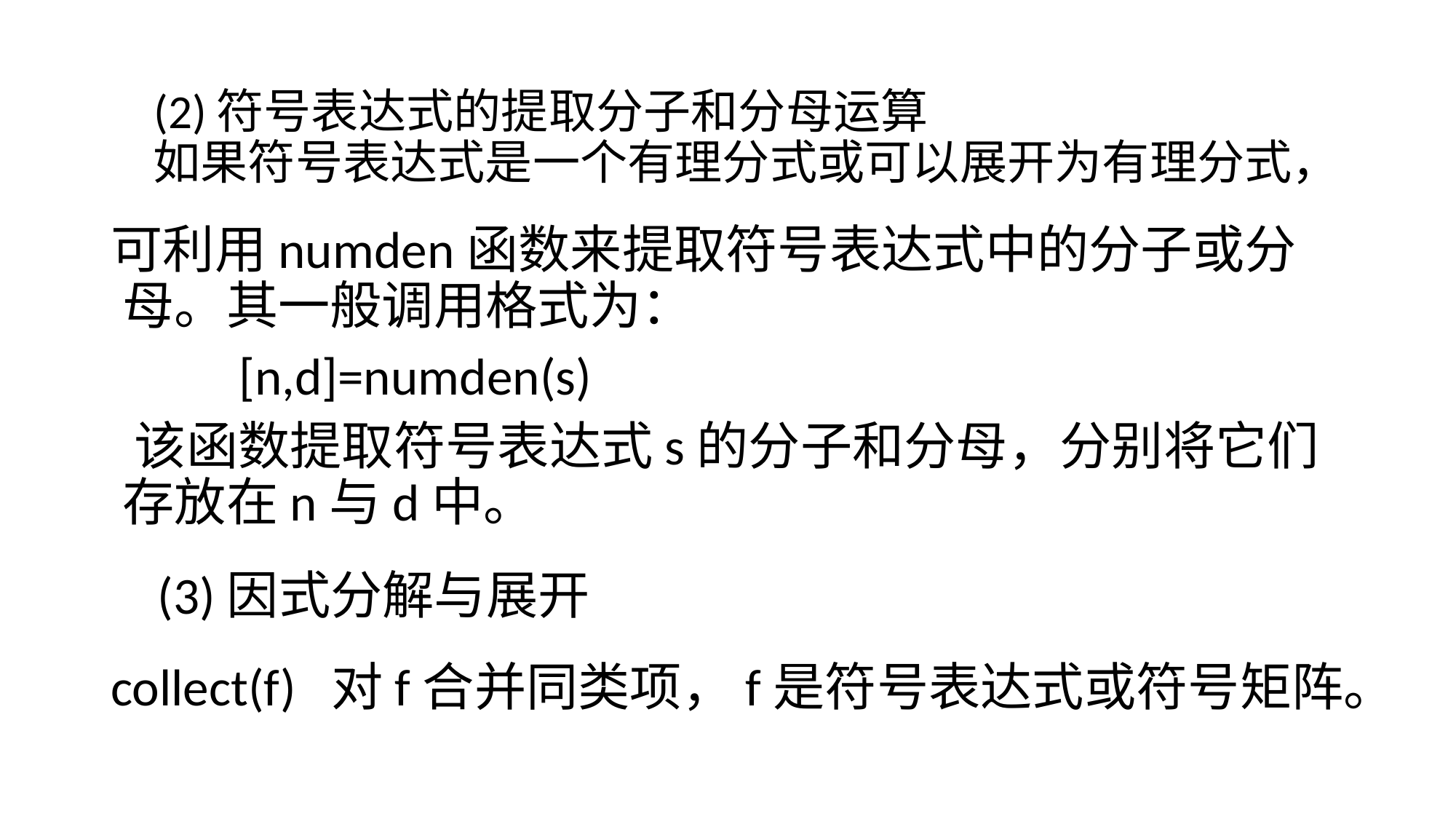

# (2)符号表达式的提取分子和分母运算 如果符号表达式是一个有理分式或可以展开为有理分式，
可利用numden函数来提取符号表达式中的分子或分母。其一般调用格式为：
           [n,d]=numden(s)
 该函数提取符号表达式s的分子和分母，分别将它们存放在n与d中。
    (3)因式分解与展开
collect(f)  对f合并同类项，f是符号表达式或符号矩阵。